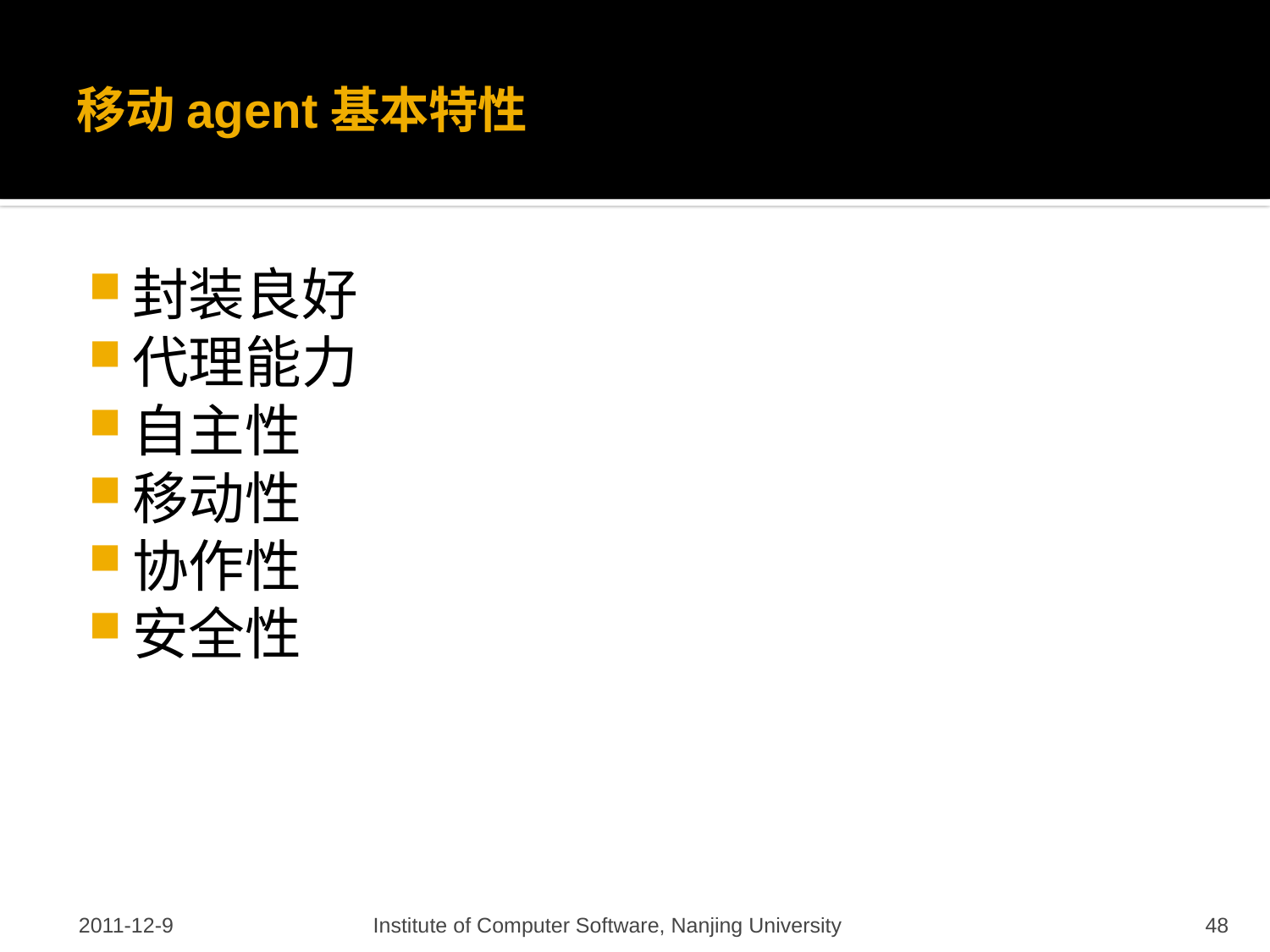

# 移动agent基本特性
封装良好
代理能力
自主性
移动性
协作性
安全性
2011-12-9
Institute of Computer Software, Nanjing University
48